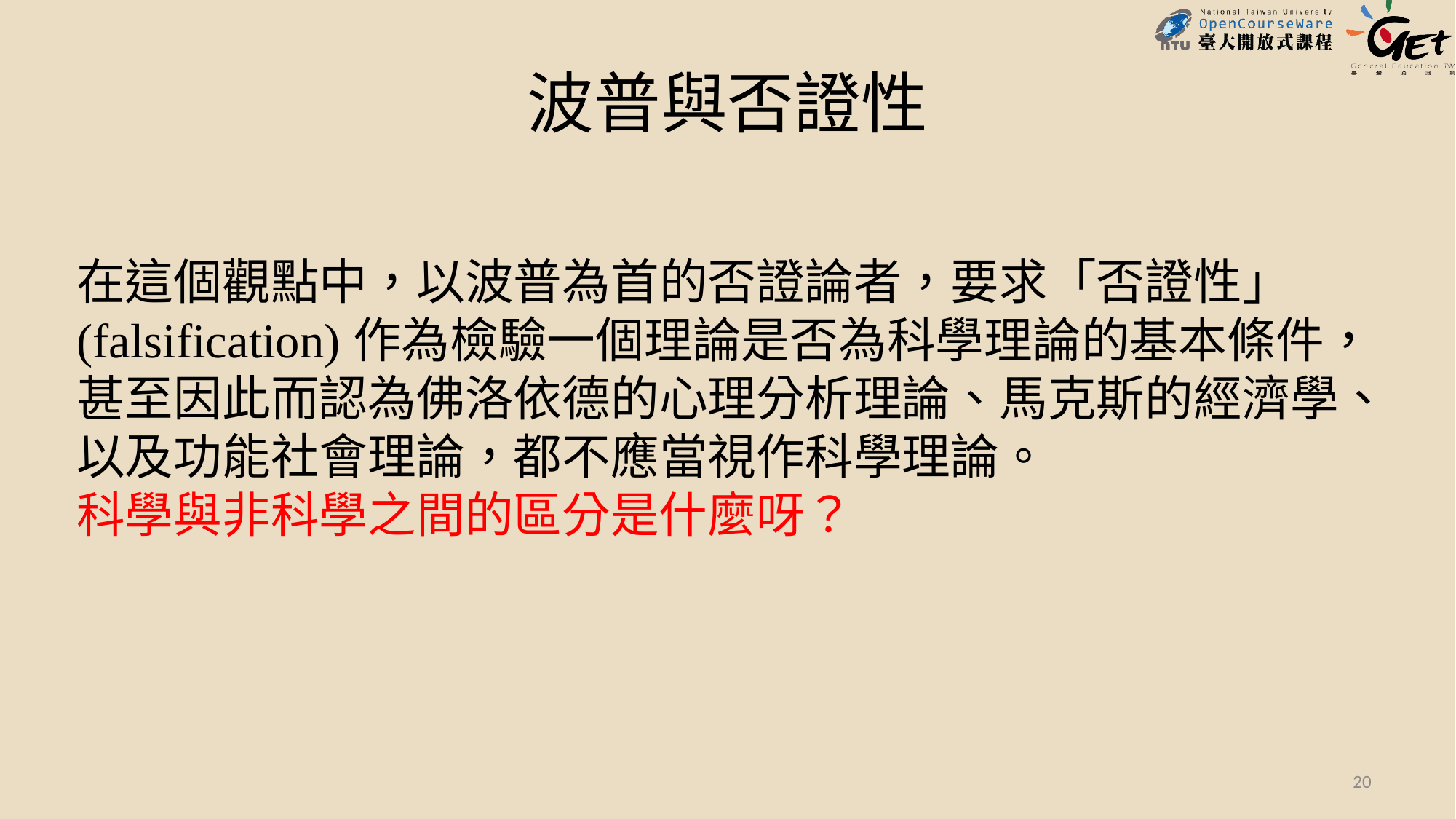

# 波普與否證性
在這個觀點中，以波普為首的否證論者，要求「否證性」(falsification)作為檢驗一個理論是否為科學理論的基本條件，甚至因此而認為佛洛依德的心理分析理論、馬克斯的經濟學、以及功能社會理論，都不應當視作科學理論。
科學與非科學之間的區分是什麼呀？
20